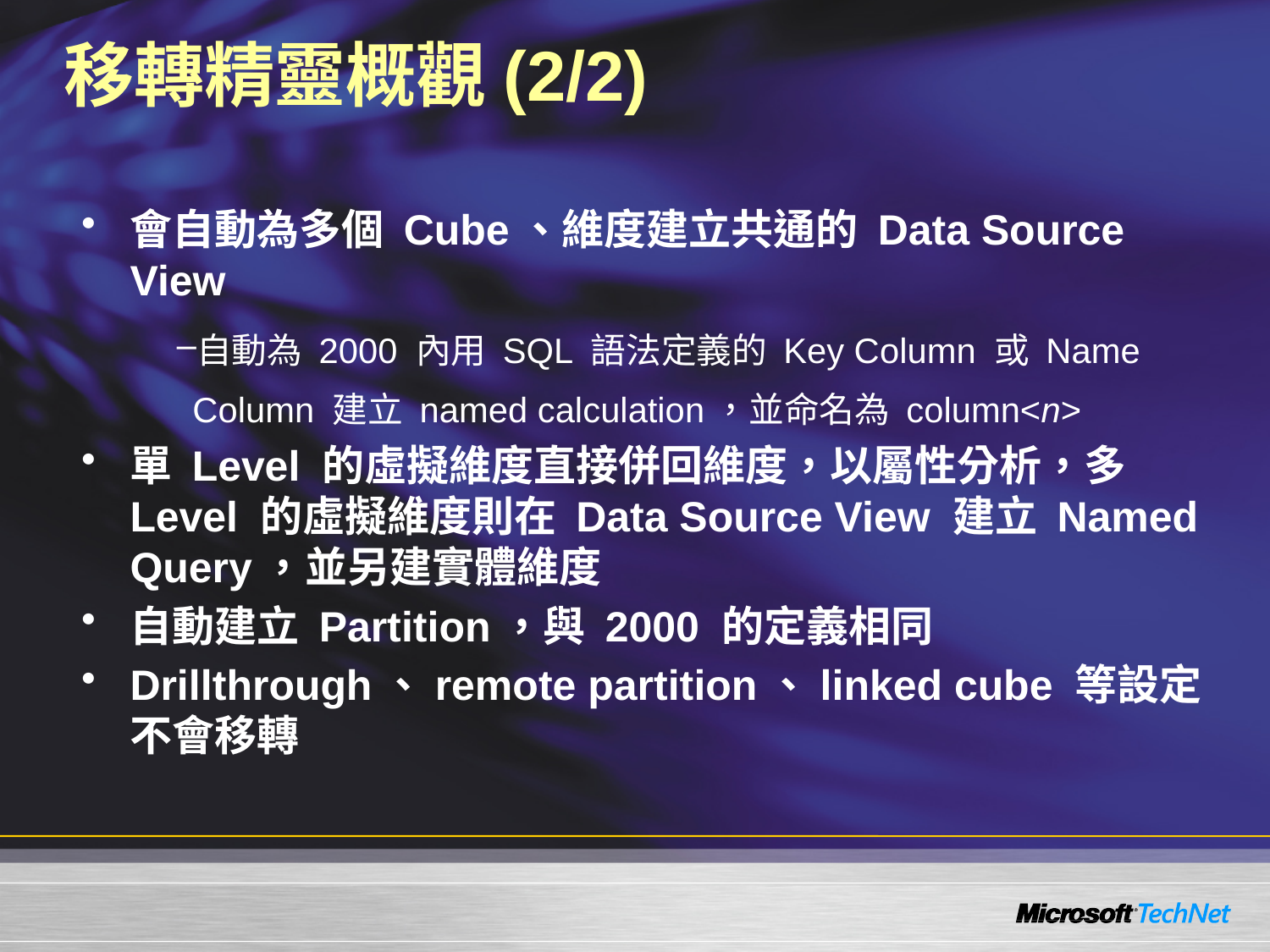

# 移轉精靈概觀(2/2)
會自動為多個 Cube、維度建立共通的 Data Source View
自動為 2000 內用 SQL 語法定義的 Key Column 或 Name Column 建立 named calculation，並命名為 column<n>
單 Level 的虛擬維度直接併回維度，以屬性分析，多 Level 的虛擬維度則在 Data Source View 建立 Named Query，並另建實體維度
自動建立 Partition，與 2000 的定義相同
Drillthrough、remote partition、linked cube 等設定不會移轉